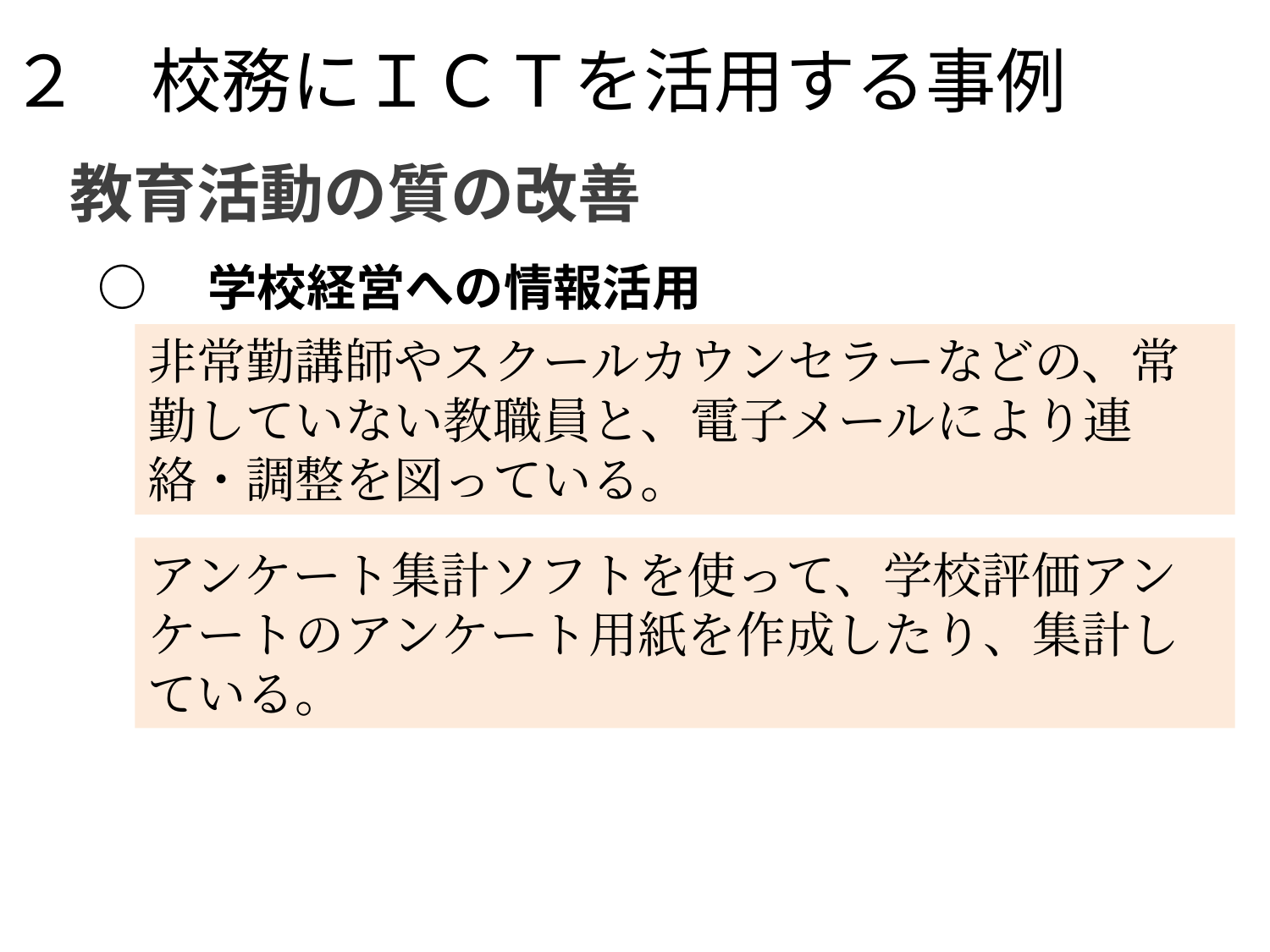

# ２　校務にＩＣＴを活用する事例
教育活動の質の改善
○　学校経営への情報活用
非常勤講師やスクールカウンセラーなどの、常勤していない教職員と、電子メールにより連絡・調整を図っている。
アンケート集計ソフトを使って、学校評価アンケートのアンケート用紙を作成したり、集計している。